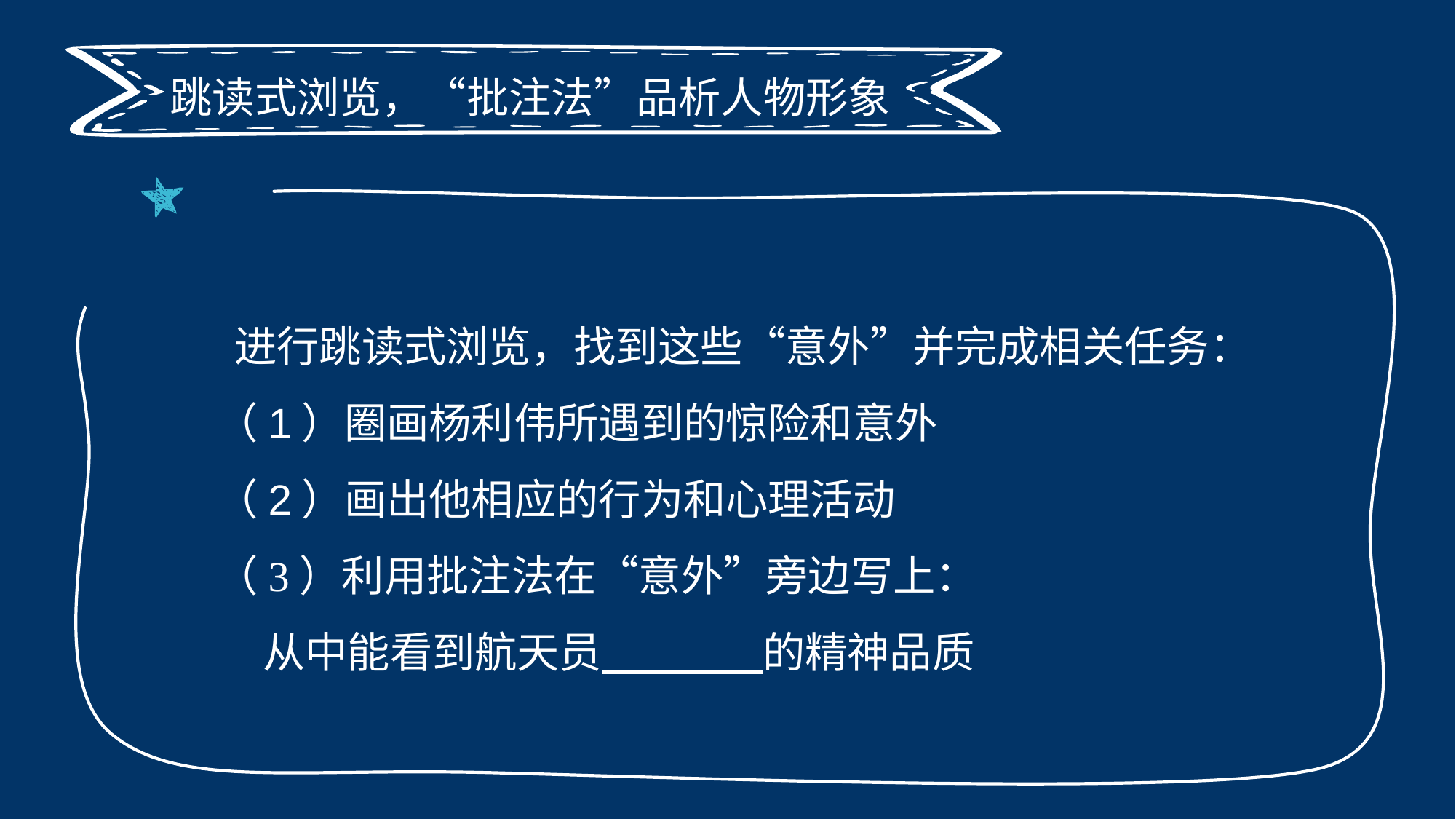

跳读式浏览，“批注法”品析人物形象

       进行跳读式浏览，找到这些“意外”并完成相关任务：
     （1）圈画杨利伟所遇到的惊险和意外
     （2）画出他相应的行为和心理活动
     （3）利用批注法在“意外”旁边写上：
          从中能看到航天员                 的精神品质